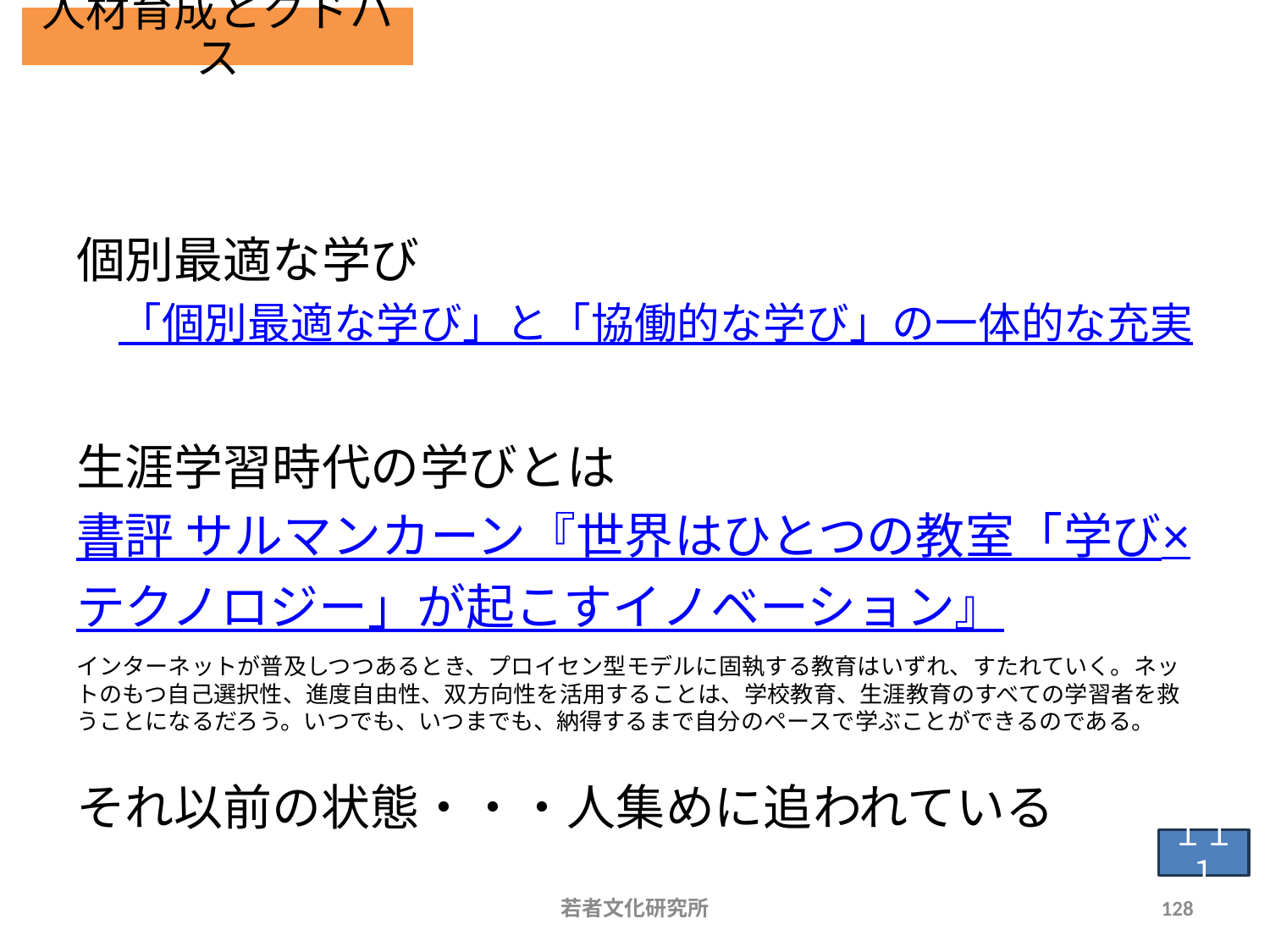

人材育成とクドバス
# タイプ別支援･･･個別最適な学びの支援は可能か、そして、それ以前の状態の打開を
個別最適な学び
　「個別最適な学び」と「協働的な学び」の一体的な充実

生涯学習時代の学びとは
書評 サルマンカーン『世界はひとつの教室「学び×テクノロジー」が起こすイノベーション』
インターネットが普及しつつあるとき、プロイセン型モデルに固執する教育はいずれ、すたれていく。ネットのもつ自己選択性、進度自由性、双方向性を活用することは、学校教育、生涯教育のすべての学習者を救うことになるだろう。いつでも、いつまでも、納得するまで自分のペースで学ぶことができるのである。

それ以前の状態・・・人集めに追われている

１１１
若者文化研究所
128